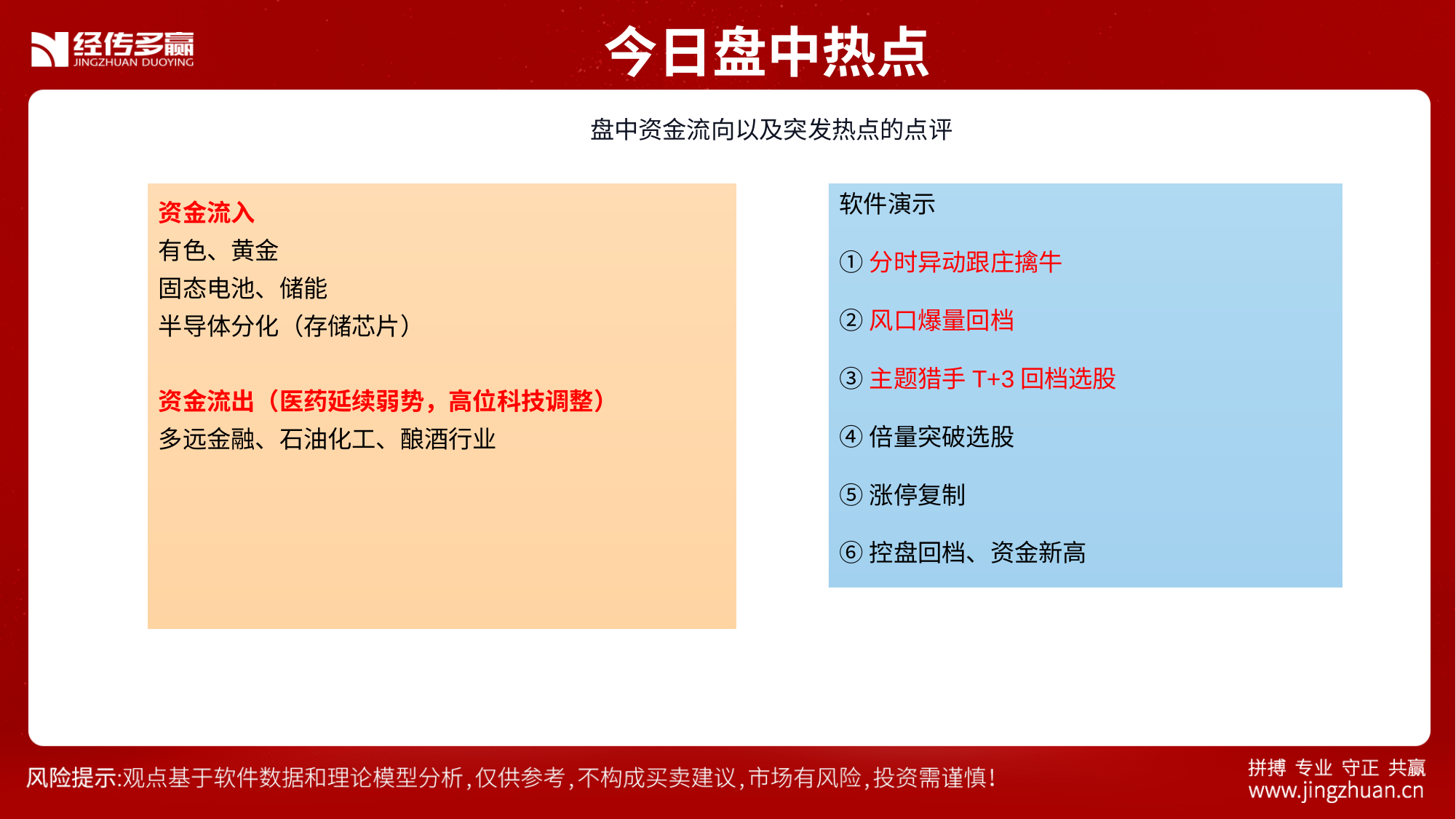

今日盘中热点
          盘中资金流向以及突发热点的点评

资金流入
有色、黄金
固态电池、储能
半导体分化（存储芯片）

资金流出（医药延续弱势，高位科技调整）
多远金融、石油化工、酿酒行业
软件演示

①分时异动跟庄擒牛

②风口爆量回档

③主题猎手T+3回档选股

④倍量突破选股

⑤涨停复制

⑥控盘回档、资金新高